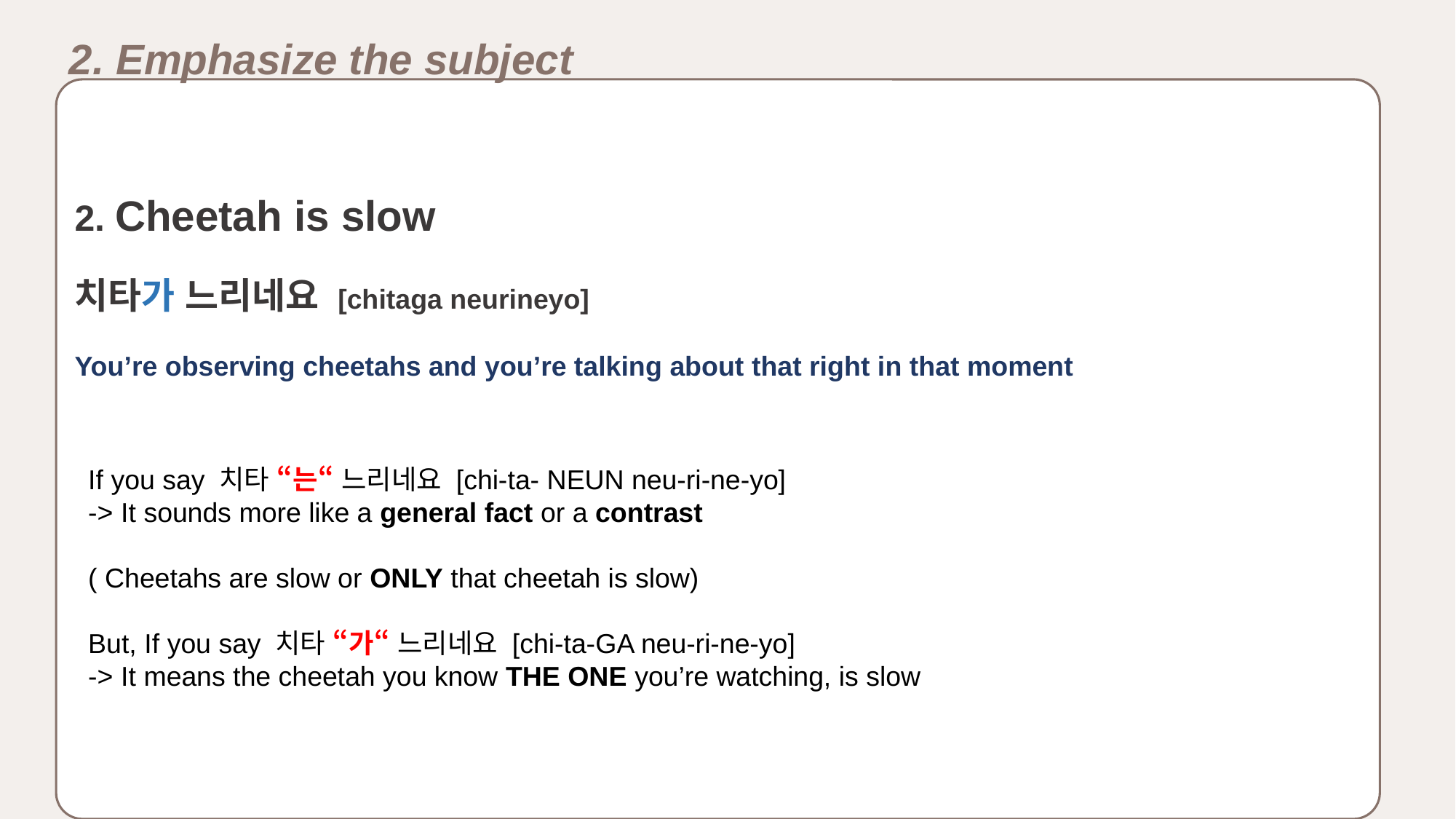

2. Emphasize the subject
2. Cheetah is slow

치타가 느리네요 [chitaga neurineyo]

You’re observing cheetahs and you’re talking about that right in that moment

If you say 치타 “는“ 느리네요 [chi-ta- NEUN neu-ri-ne-yo]
-> It sounds more like a general fact or a contrast

( Cheetahs are slow or ONLY that cheetah is slow)

But, If you say 치타 “가“ 느리네요 [chi-ta-GA neu-ri-ne-yo]
-> It means the cheetah you know THE ONE you’re watching, is slow